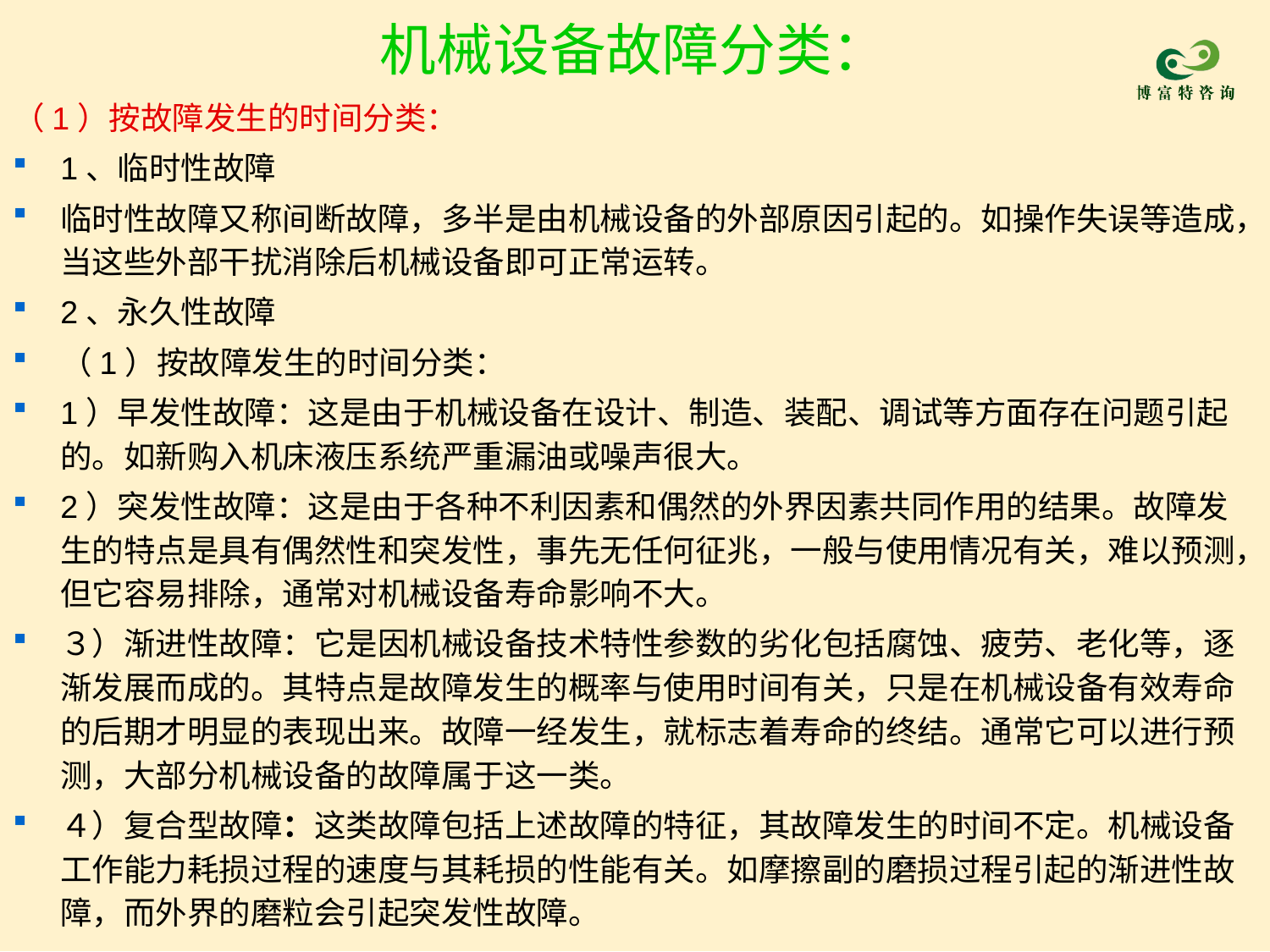

# 机械设备故障分类：
（1）按故障发生的时间分类：
1、临时性故障
临时性故障又称间断故障，多半是由机械设备的外部原因引起的。如操作失误等造成，当这些外部干扰消除后机械设备即可正常运转。
2、永久性故障
（1）按故障发生的时间分类：
1）早发性故障：这是由于机械设备在设计、制造、装配、调试等方面存在问题引起的。如新购入机床液压系统严重漏油或噪声很大。
2）突发性故障：这是由于各种不利因素和偶然的外界因素共同作用的结果。故障发生的特点是具有偶然性和突发性，事先无任何征兆，一般与使用情况有关，难以预测，但它容易排除，通常对机械设备寿命影响不大。
３）渐进性故障：它是因机械设备技术特性参数的劣化包括腐蚀、疲劳、老化等，逐渐发展而成的。其特点是故障发生的概率与使用时间有关，只是在机械设备有效寿命的后期才明显的表现出来。故障一经发生，就标志着寿命的终结。通常它可以进行预测，大部分机械设备的故障属于这一类。
４）复合型故障：这类故障包括上述故障的特征，其故障发生的时间不定。机械设备工作能力耗损过程的速度与其耗损的性能有关。如摩擦副的磨损过程引起的渐进性故障，而外界的磨粒会引起突发性故障。
31